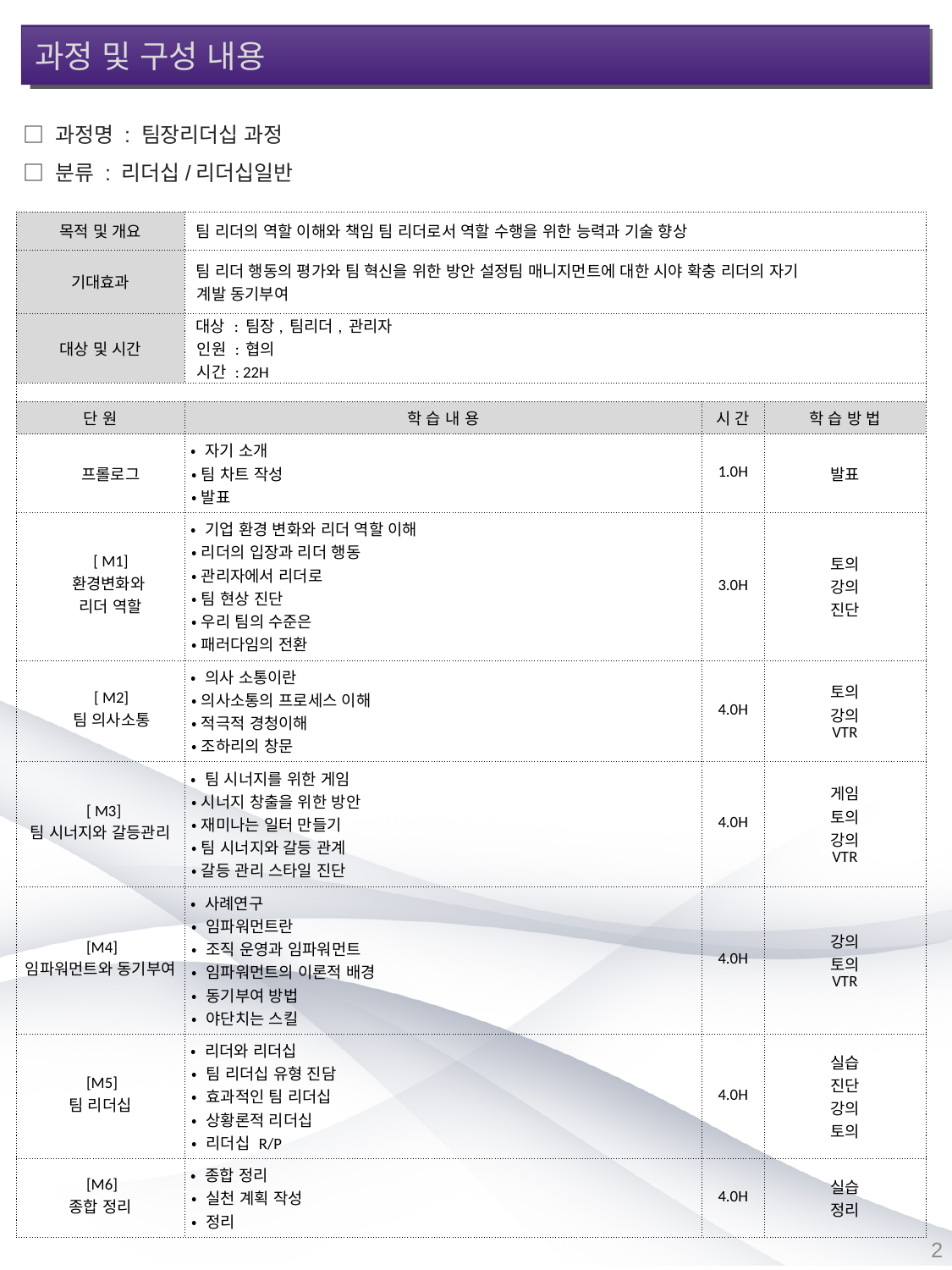

과정 및 구성 내용
□ 과정명 : 팀장리더십 과정
□ 분류 : 리더십/리더십일반
| 목적 및 개요 | 팀 리더의 역할 이해와 책임 팀 리더로서 역할 수행을 위한 능력과 기술 향상 |  |  |
| --- | --- | --- | --- |
| 기대효과 | 팀 리더 행동의 평가와 팀 혁신을 위한 방안 설정팀 매니지먼트에 대한 시야 확충 리더의 자기 계발 동기부여 |  |  |
| 대상 및 시간 | 대상 : 팀장, 팀리더, 관리자 인원 : 협의 시간 : 22H |  |  |
|  |  |  |  |
| 단 원 | 학 습 내 용 | 시 간 | 학 습 방 법 |
| 프롤로그 | • 자기 소개 • 팀 차트 작성 • 발표 | 1.0H | 발표 |
| [ M1] 환경변화와 리더 역할 | • 기업 환경 변화와 리더 역할 이해 • 리더의 입장과 리더 행동 • 관리자에서 리더로 • 팀 현상 진단 • 우리 팀의 수준은 • 패러다임의 전환 | 3.0H | 토의 강의 진단 |
| [ M2] 팀 의사소통 | • 의사 소통이란 • 의사소통의 프로세스 이해 • 적극적 경청이해 • 조하리의 창문 | 4.0H | 토의 강의 VTR |
| [ M3] 팀 시너지와 갈등관리 | • 팀 시너지를 위한 게임 • 시너지 창출을 위한 방안 • 재미나는 일터 만들기 • 팀 시너지와 갈등 관계 • 갈등 관리 스타일 진단 | 4.0H | 게임 토의 강의 VTR |
| [M4] 임파워먼트와 동기부여 | • 사례연구 • 임파워먼트란 • 조직 운영과 임파워먼트 • 임파워먼트의 이론적 배경 • 동기부여 방법 • 야단치는 스킬 | 4.0H | 강의 토의 VTR |
| [M5] 팀 리더십 | • 리더와 리더십 • 팀 리더십 유형 진담 • 효과적인 팀 리더십 • 상황론적 리더십 • 리더십 R/P | 4.0H | 실습 진단 강의 토의 |
| [M6] 종합 정리 | • 종합 정리 • 실천 계획 작성 • 정리 | 4.0H | 실습 정리 |
2